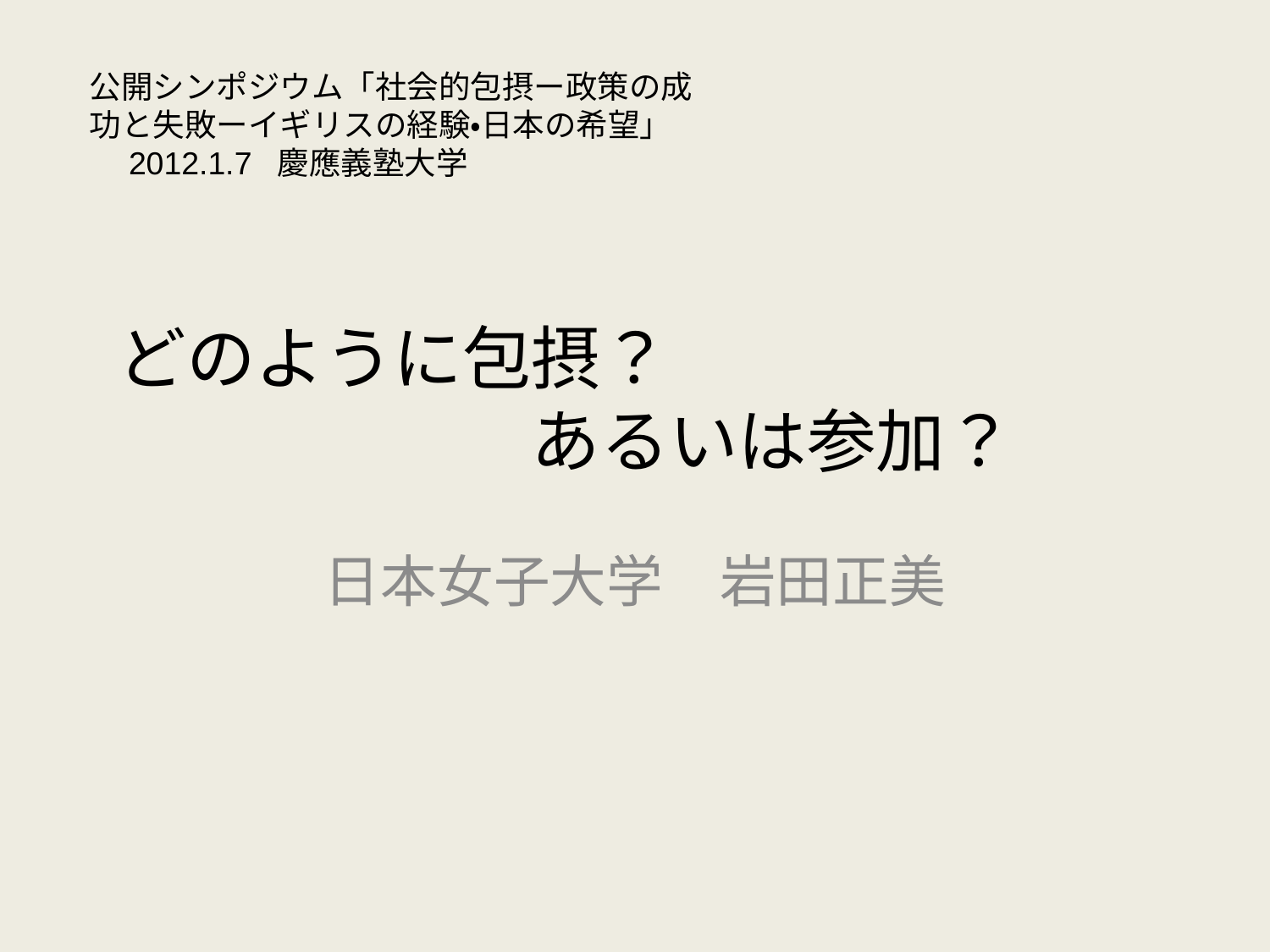

公開シンポジウム「社会的包摂ー政策の成功と失敗ーイギリスの経験・日本の希望」　2012.1.7  慶應義塾大学
# どのように包摂？　　　　　　　 　　　　あるいは参加？
日本女子大学　岩田正美